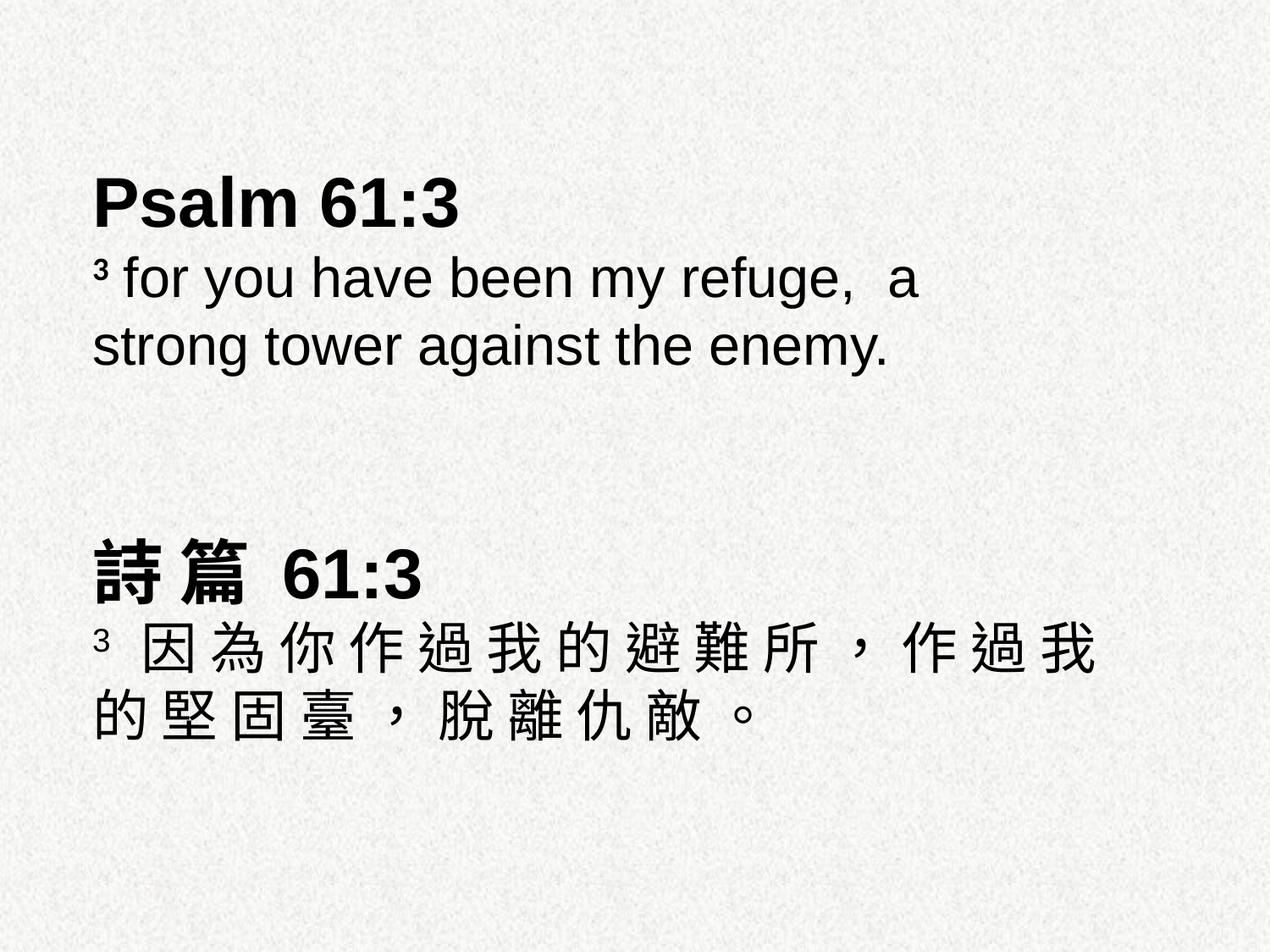

Psalm 61:3
3  for you have been my refuge,  a strong tower against the enemy.
詩 篇 61:3
3  因 為 你 作 過 我 的 避 難 所 ， 作 過 我 的 堅 固 臺 ， 脫 離 仇 敵 。